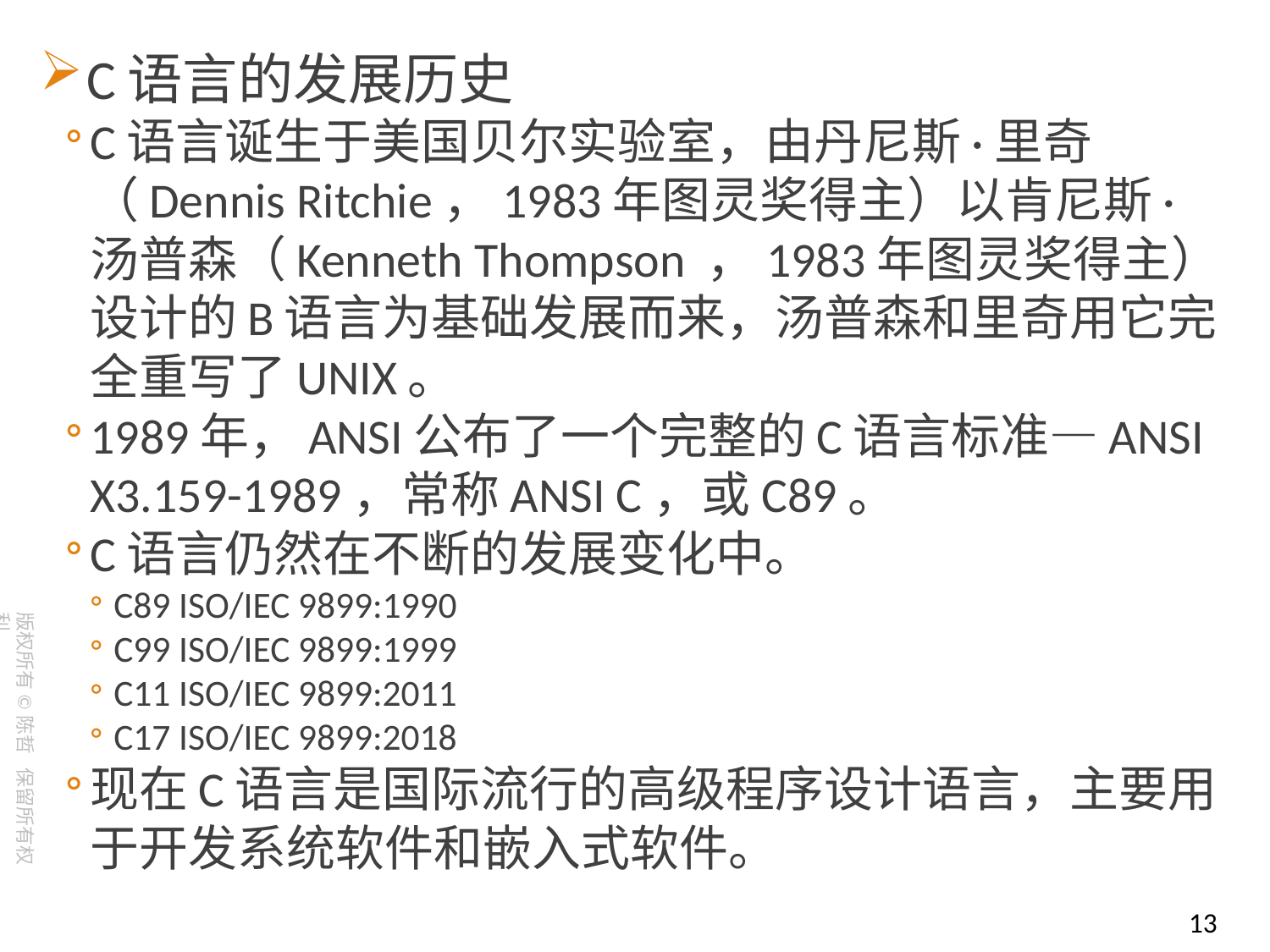

C语言的发展历史
C语言诞生于美国贝尔实验室，由丹尼斯·里奇（Dennis Ritchie，1983年图灵奖得主）以肯尼斯·汤普森（Kenneth Thompson ，1983年图灵奖得主）设计的B语言为基础发展而来，汤普森和里奇用它完全重写了UNIX。
1989年，ANSI公布了一个完整的C语言标准—ANSI X3.159-1989，常称ANSI C，或C89。
C语言仍然在不断的发展变化中。
C89 ISO/IEC 9899:1990
C99 ISO/IEC 9899:1999
C11 ISO/IEC 9899:2011
C17 ISO/IEC 9899:2018
现在C语言是国际流行的高级程序设计语言，主要用于开发系统软件和嵌入式软件。
13